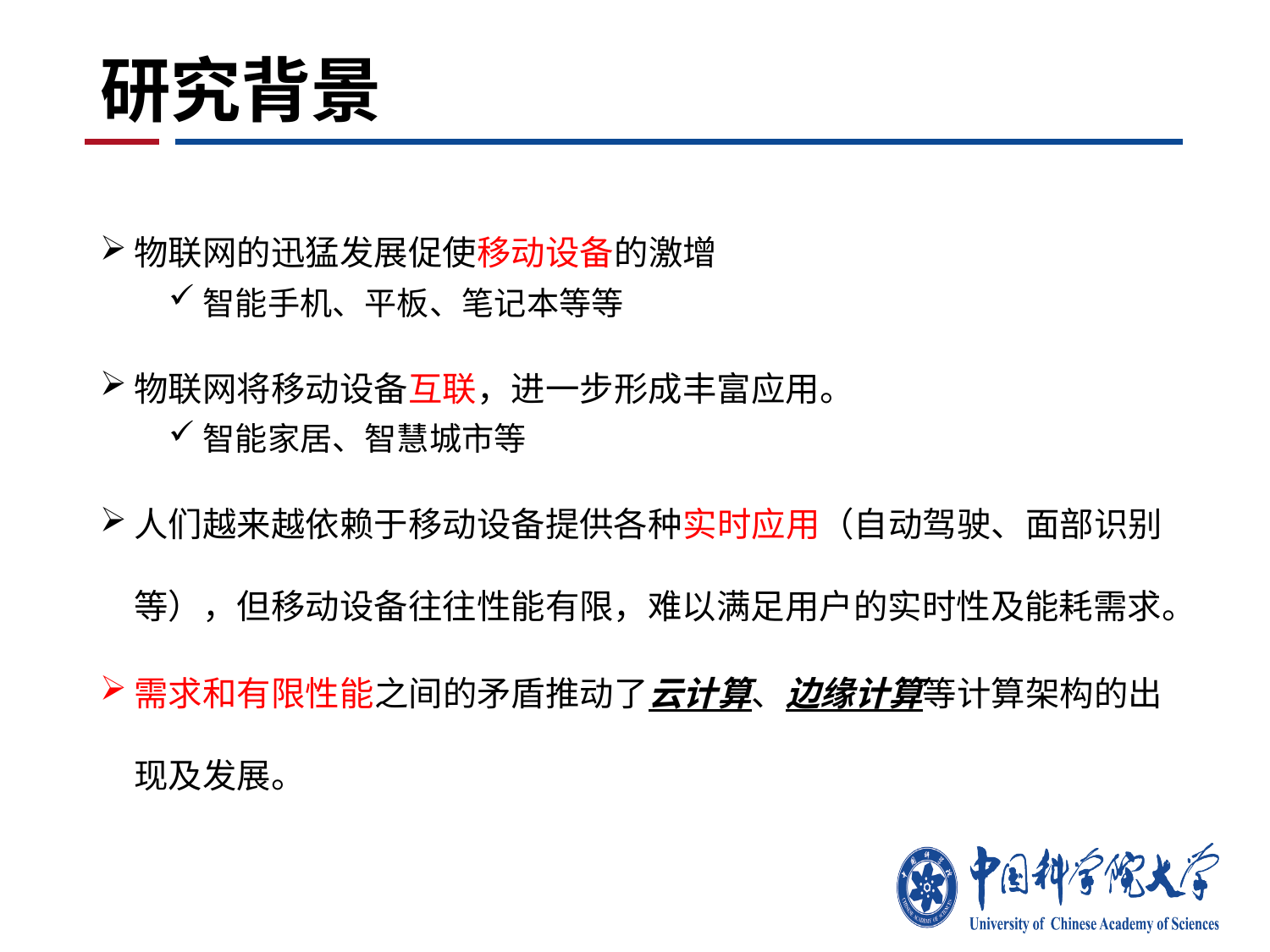

# 研究背景
物联网的迅猛发展促使移动设备的激增
智能手机、平板、笔记本等等
物联网将移动设备互联，进一步形成丰富应用。
智能家居、智慧城市等
人们越来越依赖于移动设备提供各种实时应用（自动驾驶、面部识别等），但移动设备往往性能有限，难以满足用户的实时性及能耗需求。
需求和有限性能之间的矛盾推动了云计算、边缘计算等计算架构的出现及发展。